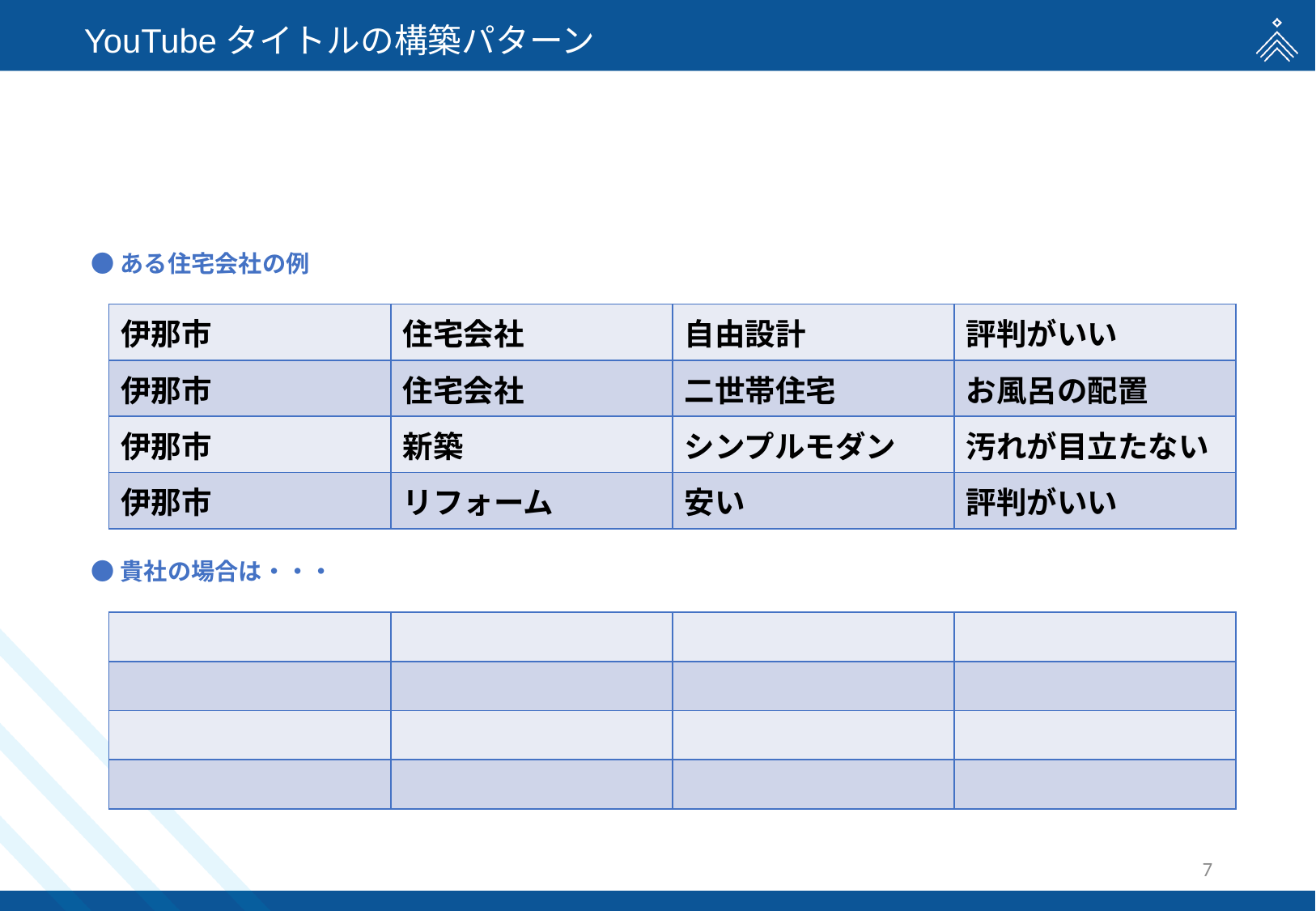

# YouTubeタイトルの構築パターン
基本サポート
●ある住宅会社の例
| 伊那市 | 住宅会社 | 自由設計 | 評判がいい |
| --- | --- | --- | --- |
| 伊那市 | 住宅会社 | 二世帯住宅 | お風呂の配置 |
| 伊那市 | 新築 | シンプルモダン | 汚れが目立たない |
| 伊那市 | リフォーム | 安い | 評判がいい |
●貴社の場合は・・・
|  |  |  |  |
| --- | --- | --- | --- |
|  |  |  |  |
|  |  |  |  |
|  |  |  |  |
7